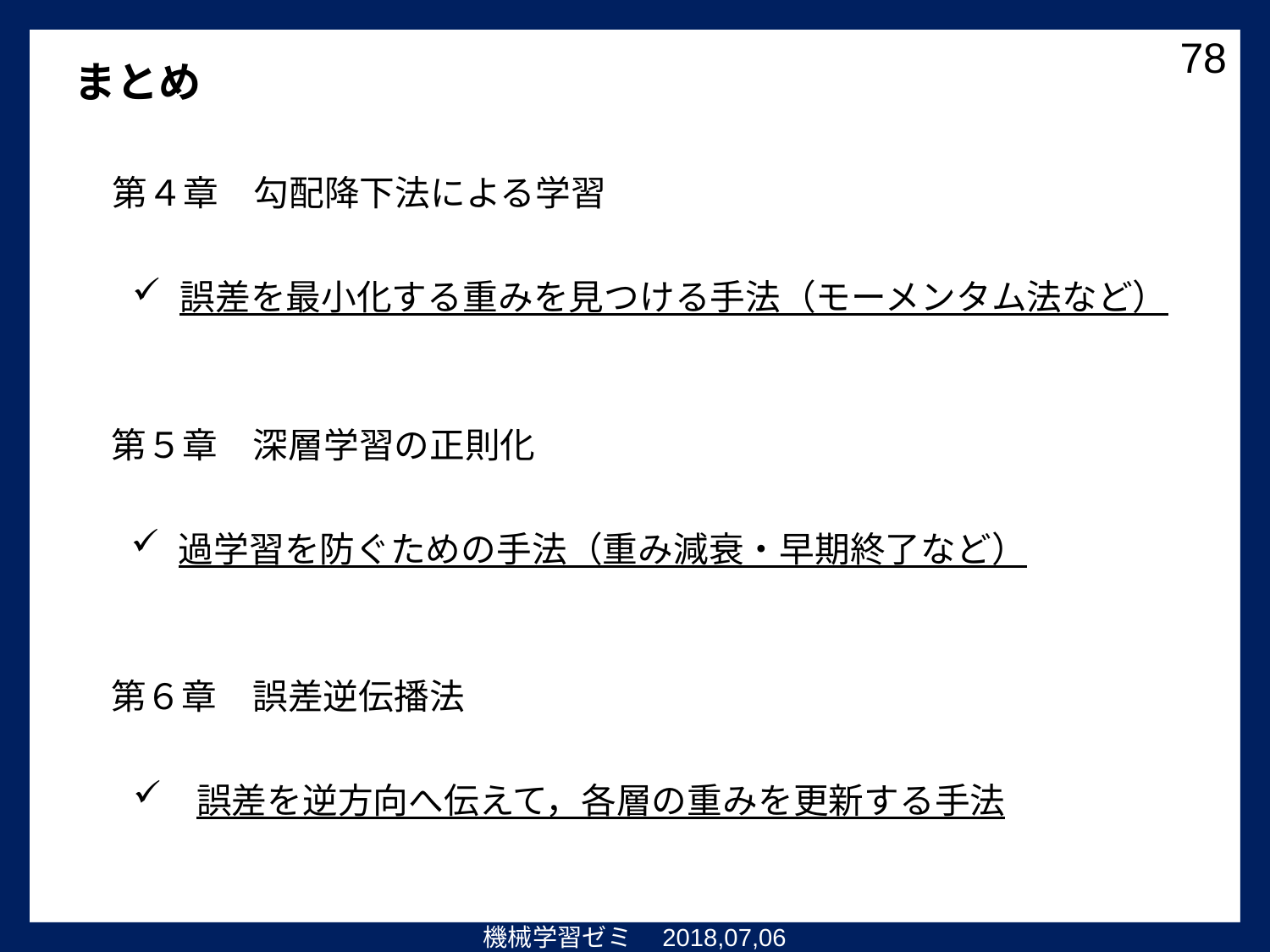

78
まとめ
第４章　勾配降下法による学習
誤差を最小化する重みを見つける手法（モーメンタム法など）
第５章　深層学習の正則化
過学習を防ぐための手法（重み減衰・早期終了など）
第６章　誤差逆伝播法
誤差を逆方向へ伝えて，各層の重みを更新する手法